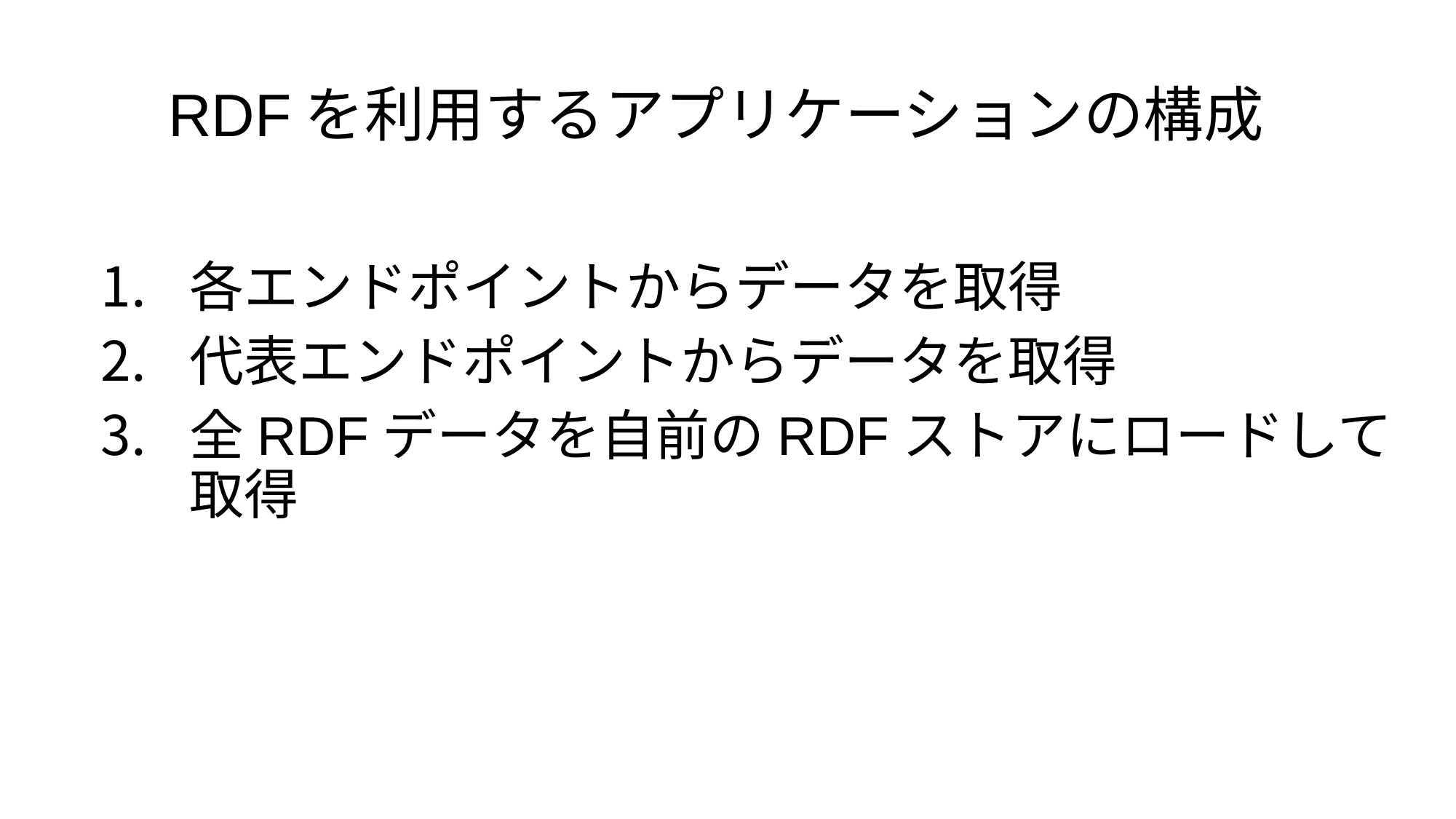

# RDFを利用するアプリケーションの構成
各エンドポイントからデータを取得
代表エンドポイントからデータを取得
全RDFデータを自前のRDFストアにロードして取得